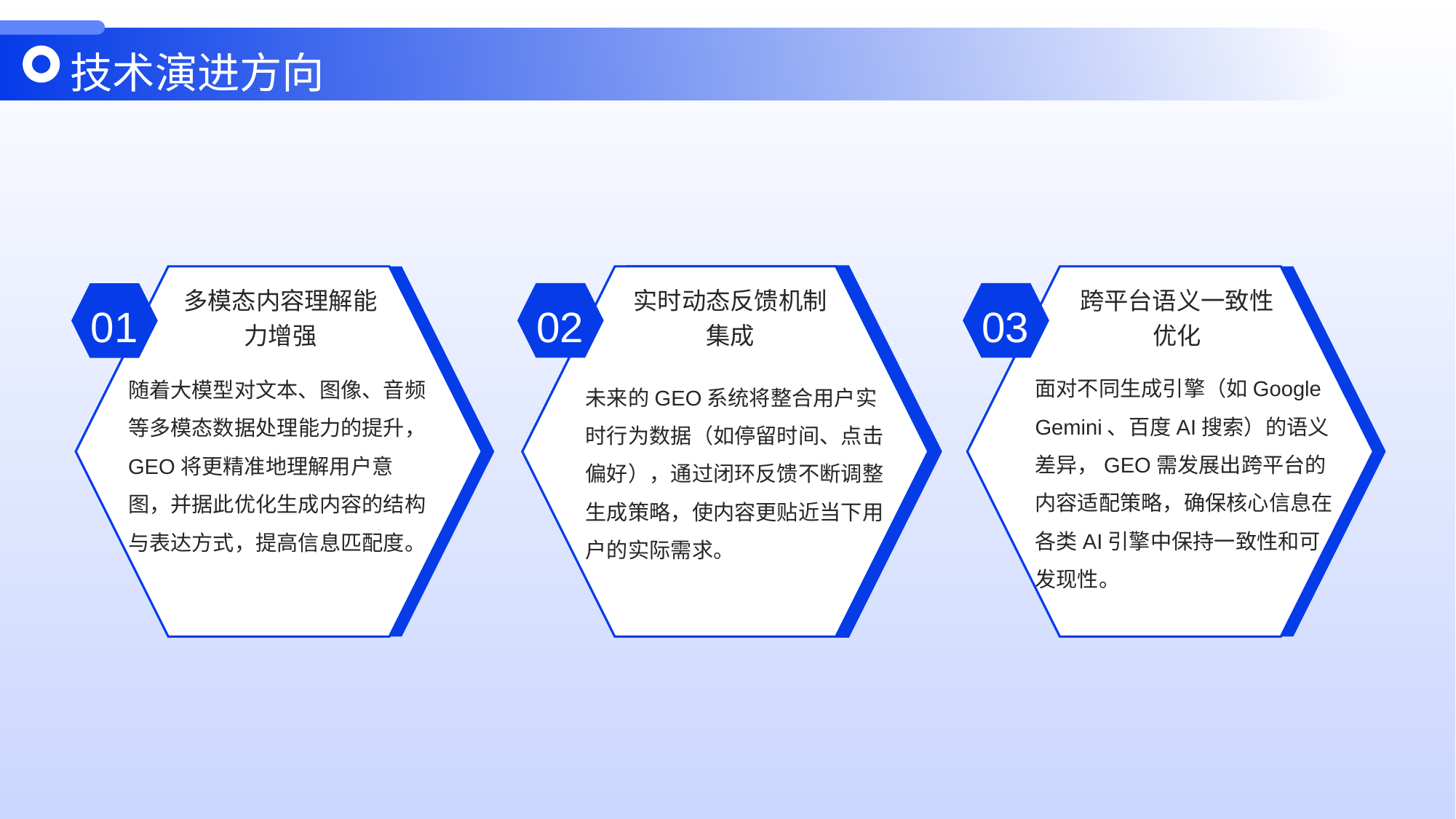

技术演进方向

多模态内容理解能力增强

实时动态反馈机制集成

跨平台语义一致性优化

02
03
01
面对不同生成引擎（如Google Gemini、百度AI搜索）的语义差异，GEO需发展出跨平台的内容适配策略，确保核心信息在各类AI引擎中保持一致性和可发现性。
随着大模型对文本、图像、音频等多模态数据处理能力的提升，GEO将更精准地理解用户意图，并据此优化生成内容的结构与表达方式，提高信息匹配度。
未来的GEO系统将整合用户实时行为数据（如停留时间、点击偏好），通过闭环反馈不断调整生成策略，使内容更贴近当下用户的实际需求。